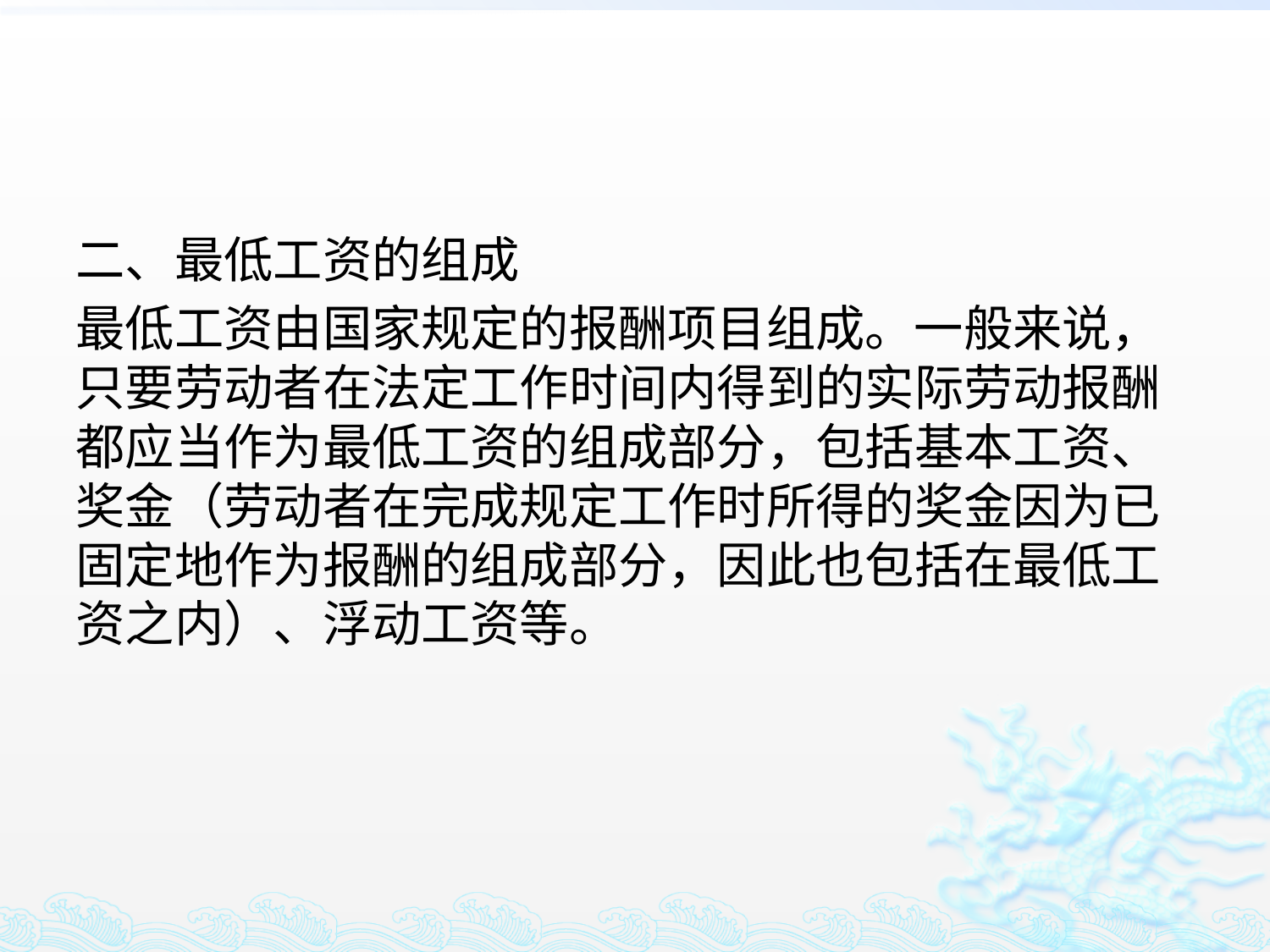

#
二、最低工资的组成
最低工资由国家规定的报酬项目组成。一般来说，只要劳动者在法定工作时间内得到的实际劳动报酬都应当作为最低工资的组成部分，包括基本工资、奖金（劳动者在完成规定工作时所得的奖金因为已固定地作为报酬的组成部分，因此也包括在最低工资之内）、浮动工资等。